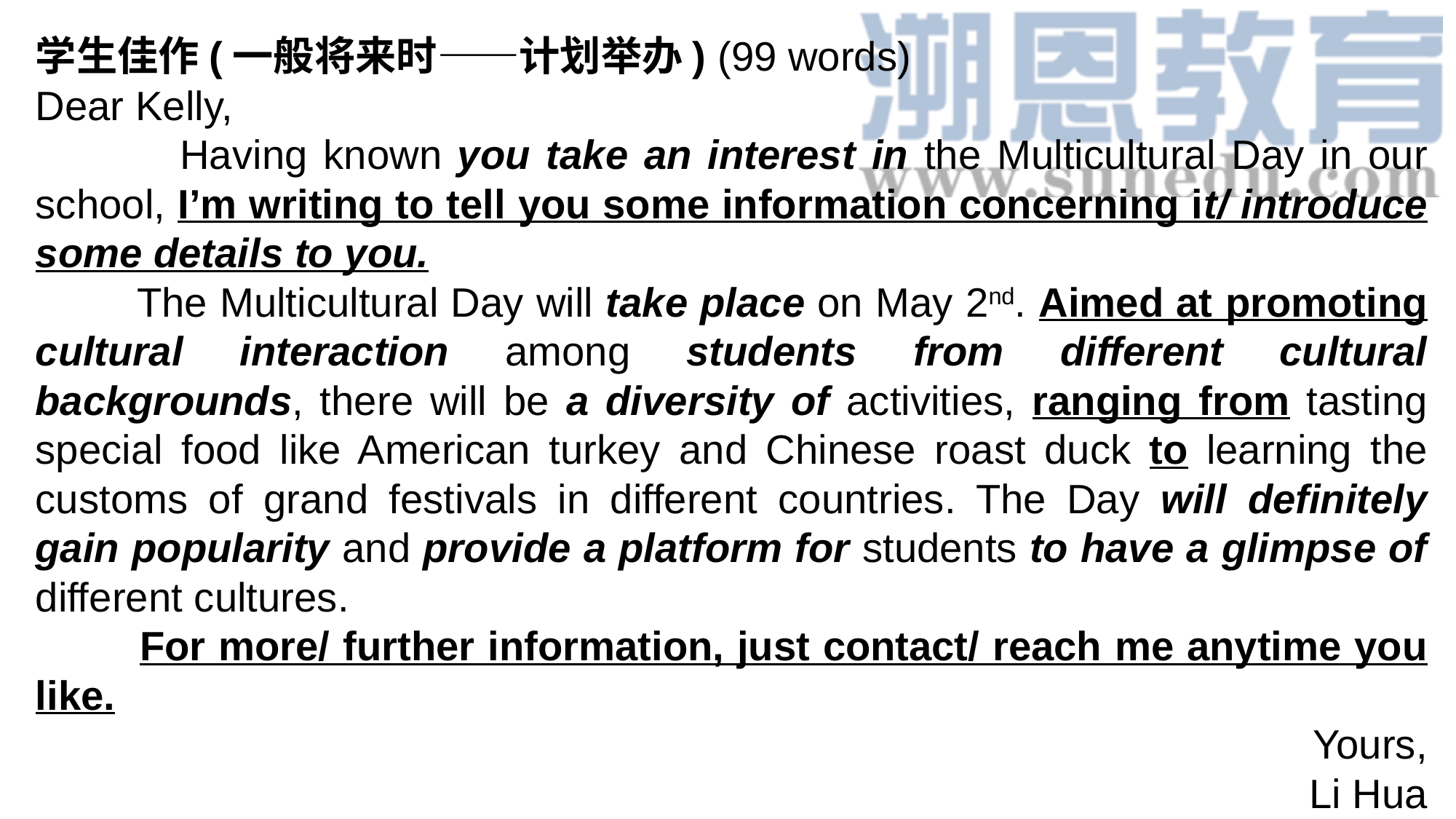

学生佳作(一般将来时——计划举办) (99 words)
Dear Kelly,
         Having known you take an interest in the Multicultural Day in our school, I’m writing to tell you some information concerning it/ introduce some details to you.
        The Multicultural Day will take place on May 2nd. Aimed at promoting cultural interaction among students from different cultural backgrounds, there will be a diversity of activities, ranging from tasting special food like American turkey and Chinese roast duck to learning the customs of grand festivals in different countries. The Day will definitely gain popularity and provide a platform for students to have a glimpse of different cultures.
        For more/ further information, just contact/ reach me anytime you like.
Yours,
Li Hua